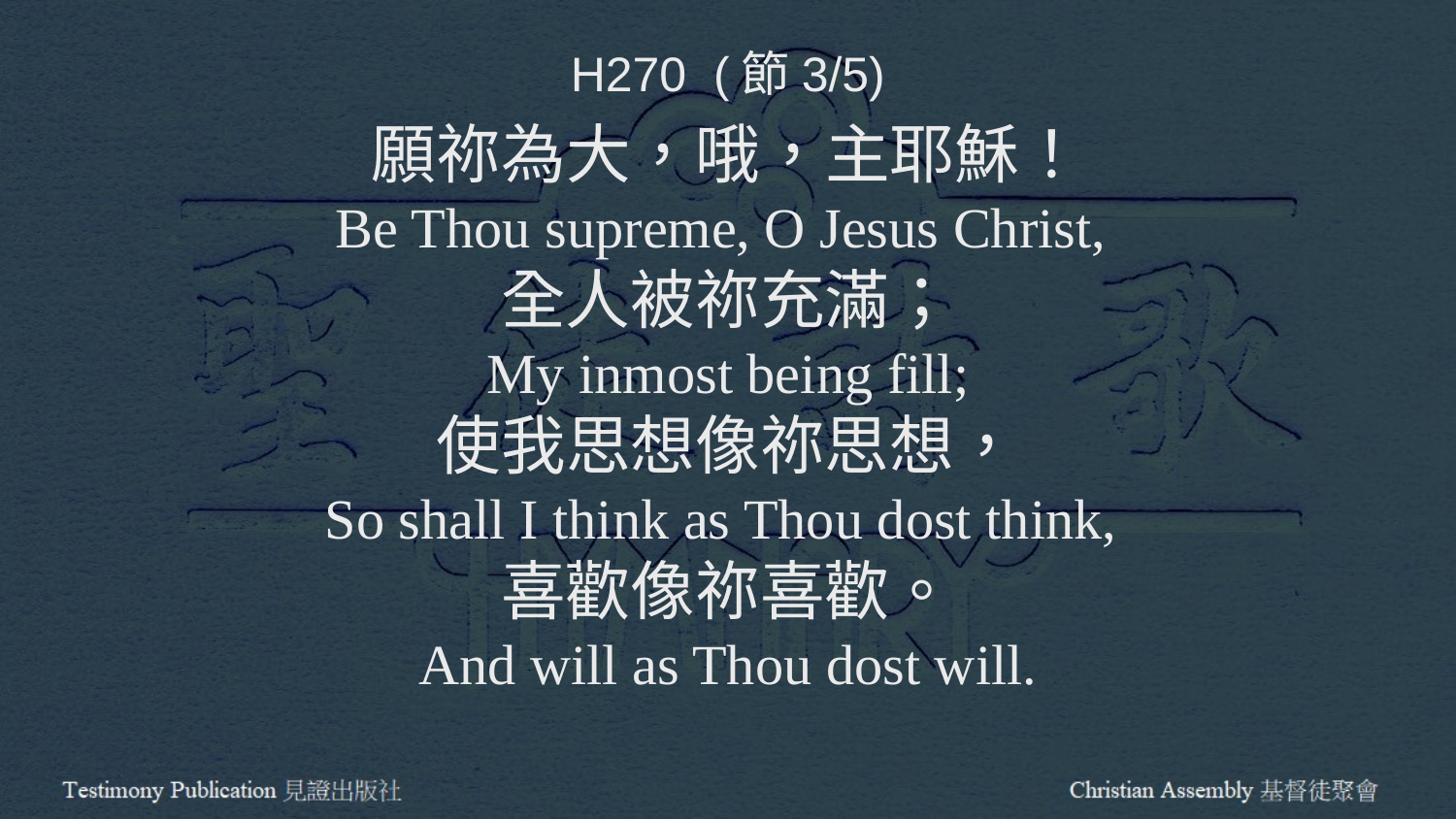

H270  (節3/5)
願祢為大，哦，主耶穌！
Be Thou supreme, O Jesus Christ,
全人被祢充滿；
My inmost being fill;
使我思想像祢思想，
So shall I think as Thou dost think,
喜歡像祢喜歡。
And will as Thou dost will.